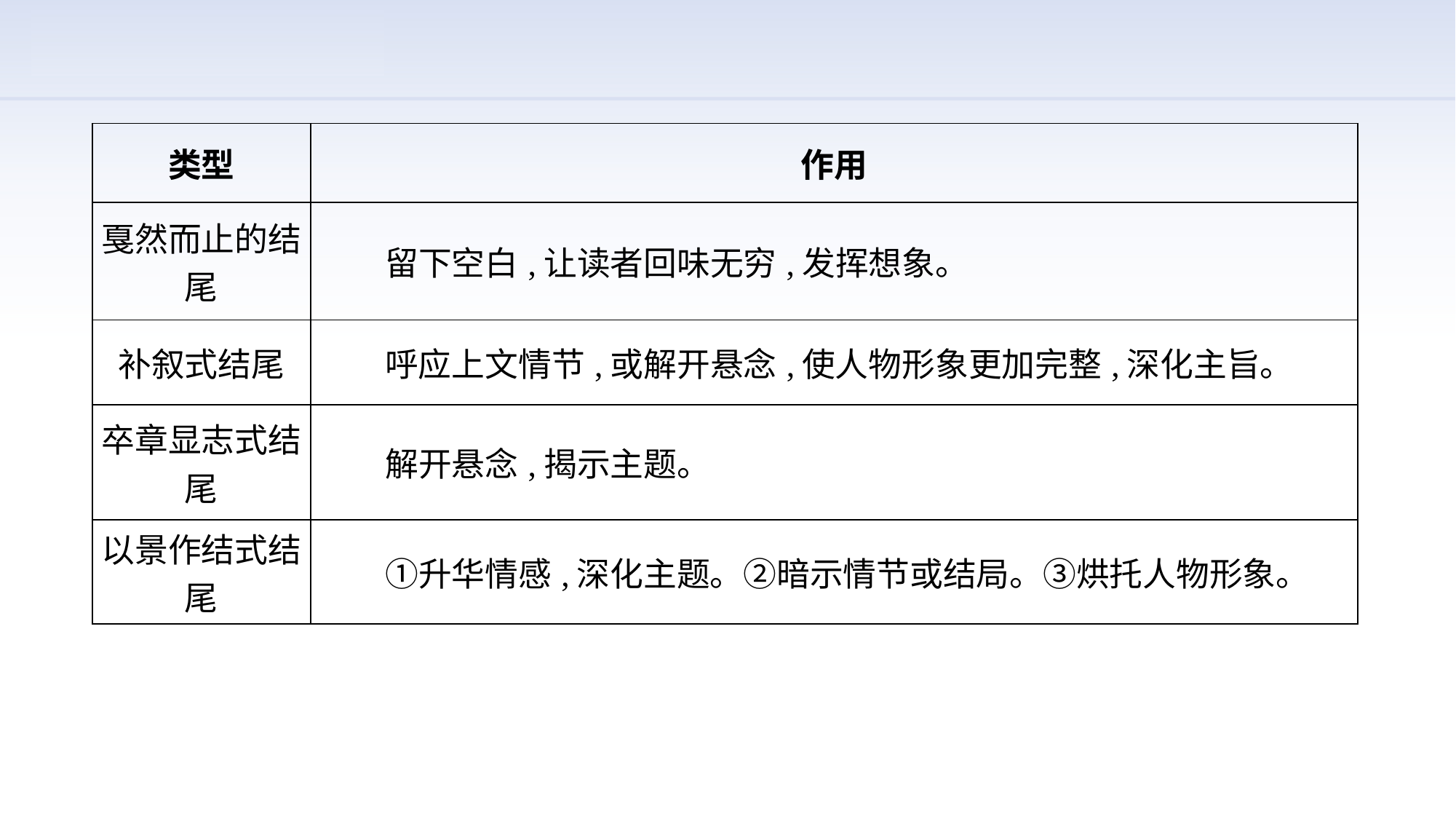

| 类型 | 作用 |
| --- | --- |
| 戛然而止的结尾 | 留下空白,让读者回味无穷,发挥想象。 |
| 补叙式结尾 | 呼应上文情节,或解开悬念,使人物形象更加完整,深化主旨。 |
| 卒章显志式结尾 | 解开悬念,揭示主题。 |
| 以景作结式结尾 | ①升华情感,深化主题。②暗示情节或结局。③烘托人物形象。 |